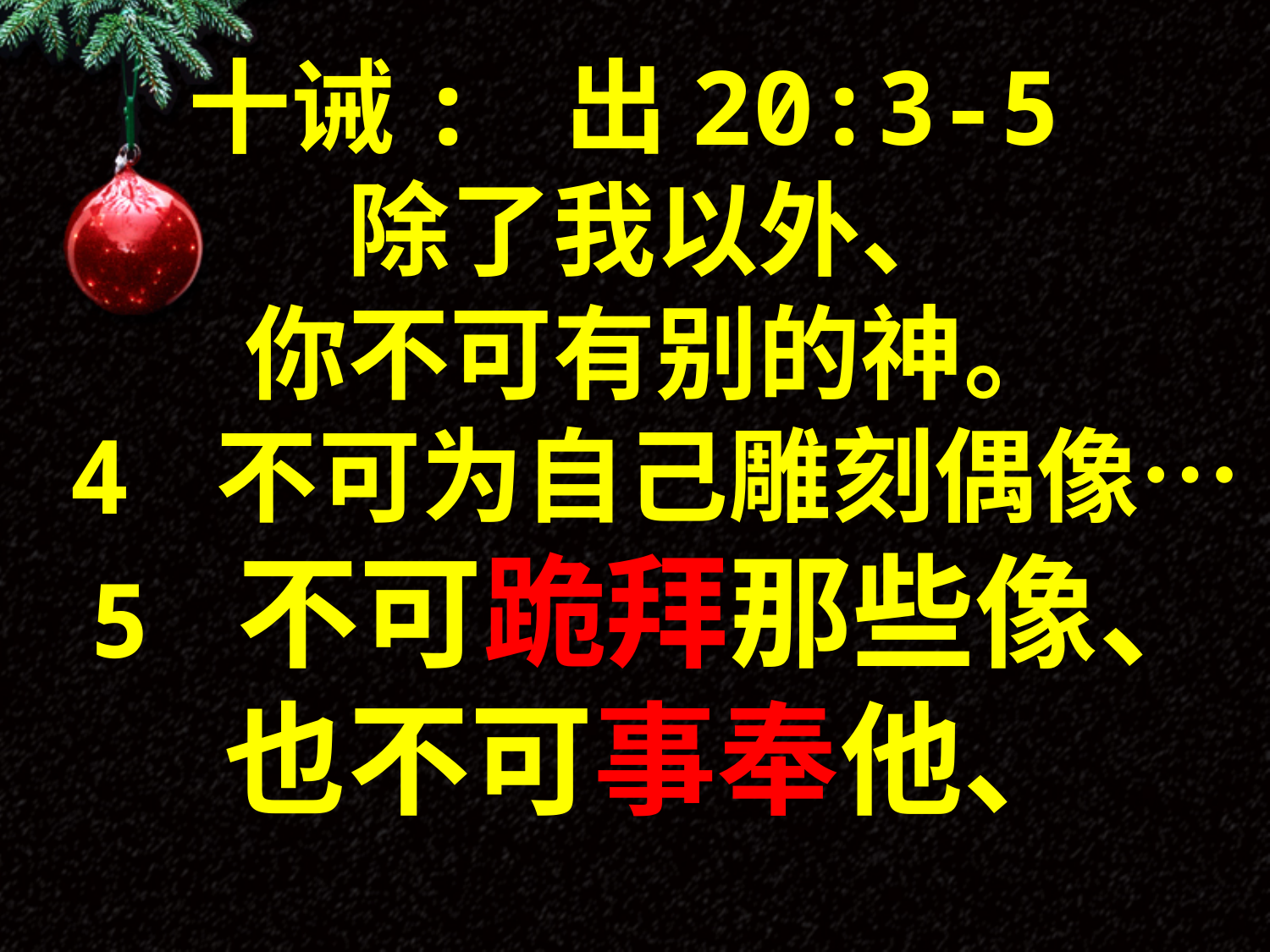

十诫: 出20:3-5
除了我以外、
你不可有别的神。
4 不可为自己雕刻偶像…
5 不可跪拜那些像、
也不可事奉他、